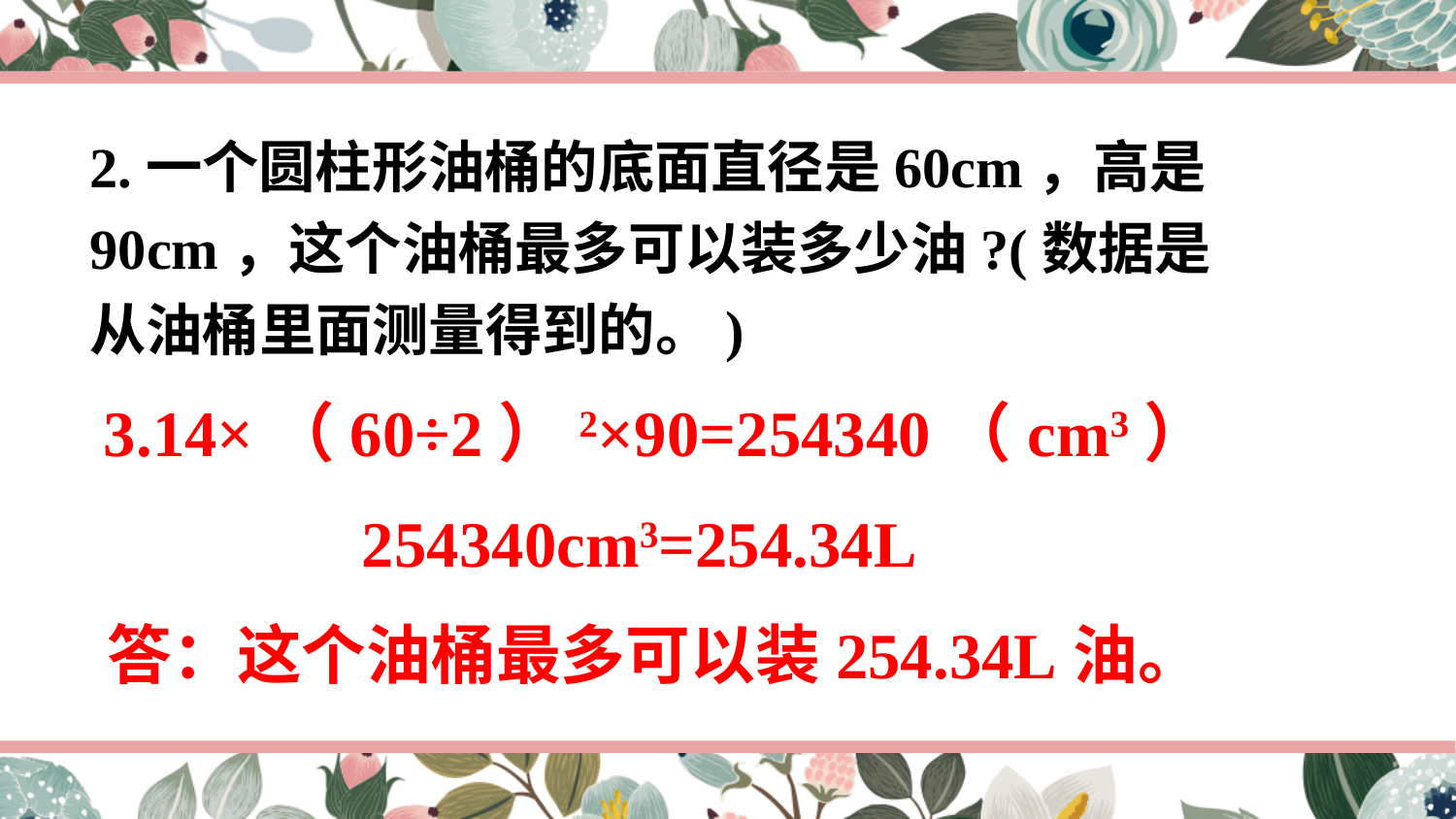

2.一个圆柱形油桶的底面直径是60cm，高是90cm，这个油桶最多可以装多少油?(数据是从油桶里面测量得到的。)
3.14×（60÷2）2×90=254340（cm3）
254340cm3=254.34L
答：这个油桶最多可以装254.34L油。